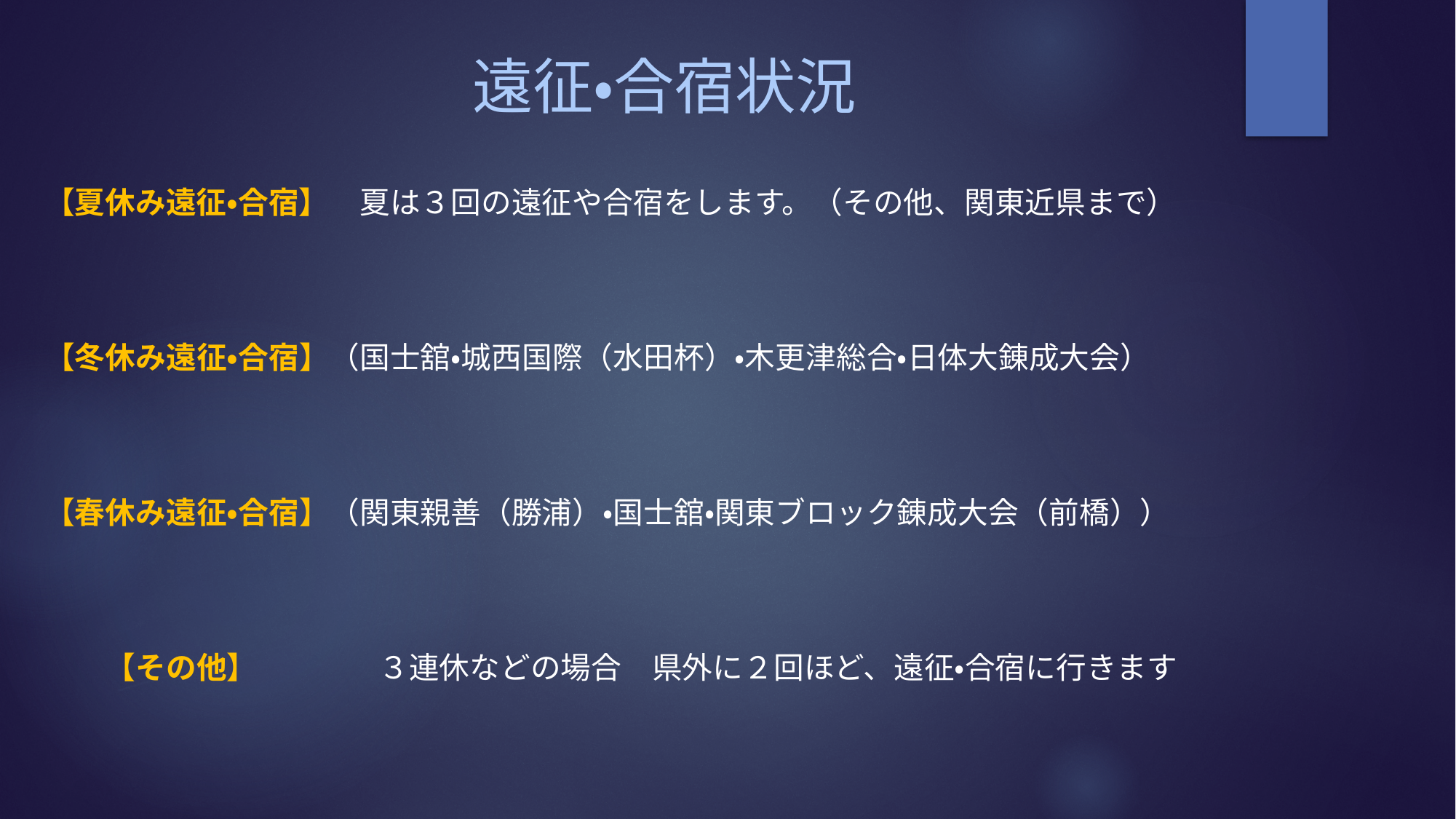

# 遠征・合宿状況

【夏休み遠征・合宿】　夏は３回の遠征や合宿をします。（その他、関東近県まで）

【冬休み遠征・合宿】（国士舘・城西国際（水田杯）・木更津総合・日体大錬成大会）

【春休み遠征・合宿】（関東親善（勝浦）・国士舘・関東ブロック錬成大会（前橋））

　　【その他】　　　　３連休などの場合　県外に２回ほど、遠征・合宿に行きます